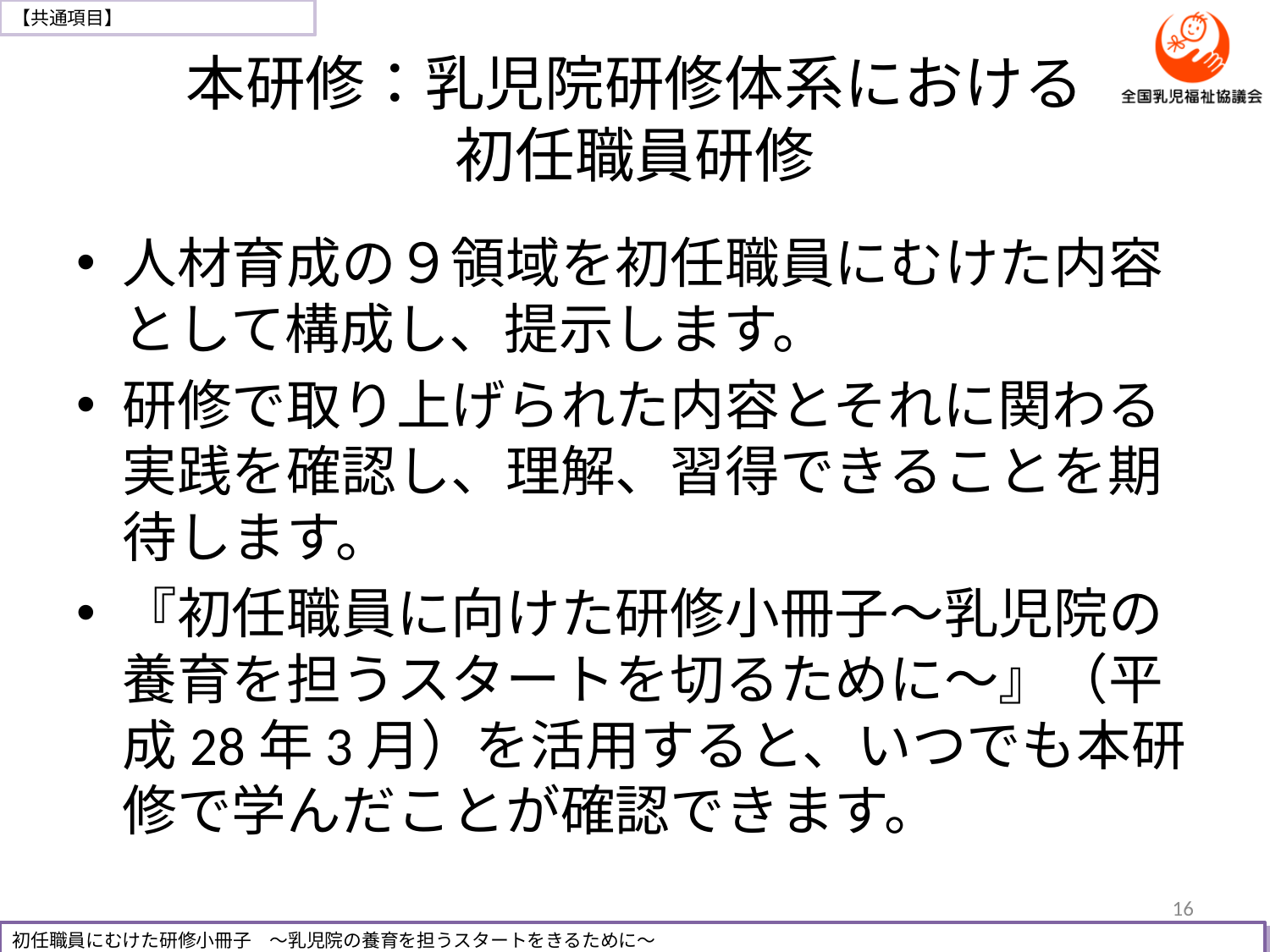

# 本研修：乳児院研修体系における 初任職員研修
人材育成の９領域を初任職員にむけた内容として構成し、提示します。
研修で取り上げられた内容とそれに関わる実践を確認し、理解、習得できることを期待します。
『初任職員に向けた研修小冊子～乳児院の養育を担うスタートを切るために～』（平成28年3月）を活用すると、いつでも本研修で学んだことが確認できます。

16